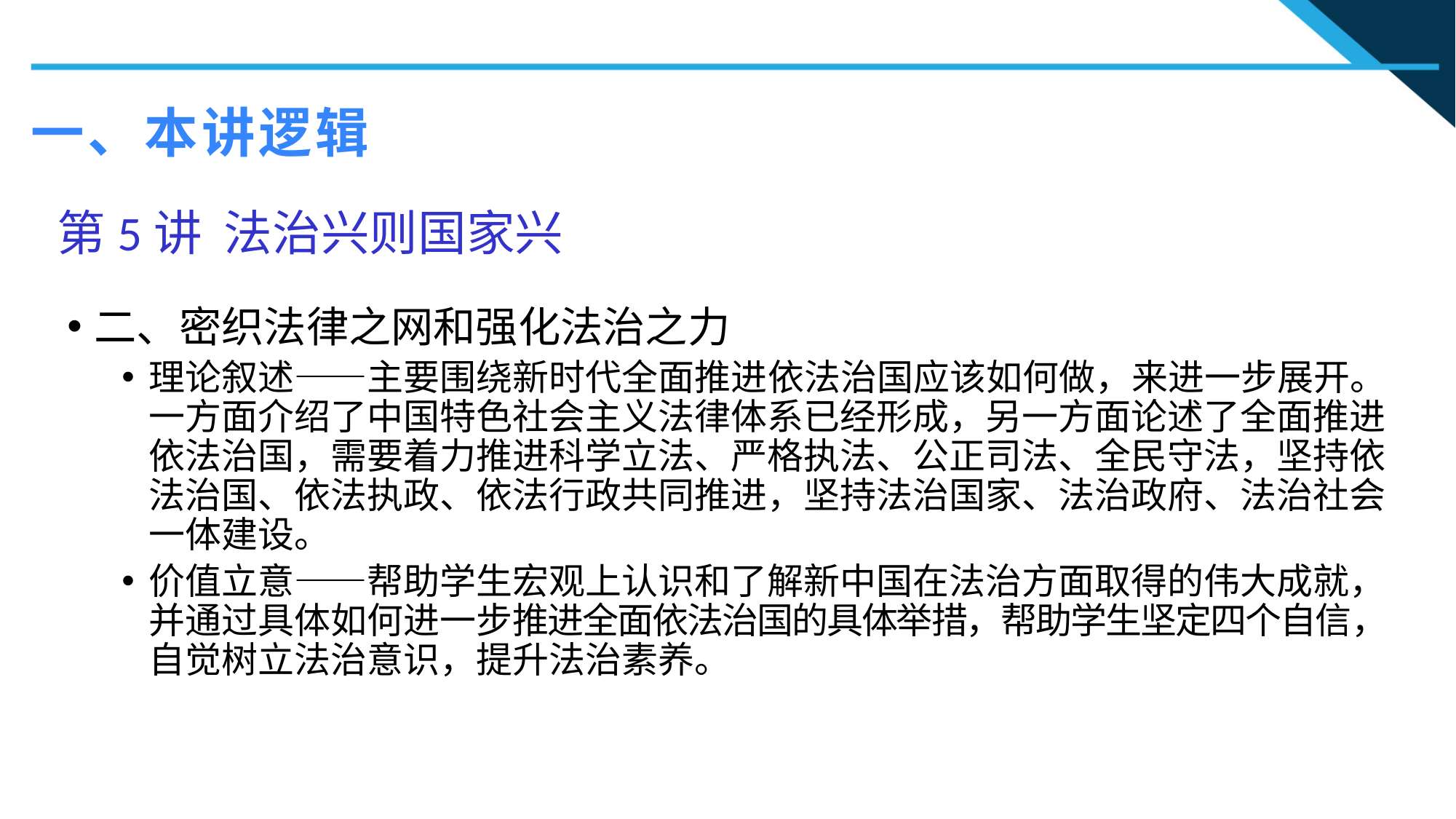

一、本讲逻辑
第5讲  法治兴则国家兴

二、密织法律之网和强化法治之力
理论叙述——主要围绕新时代全面推进依法治国应该如何做，来进一步展开。一方面介绍了中国特色社会主义法律体系已经形成，另一方面论述了全面推进依法治国，需要着力推进科学立法、严格执法、公正司法、全民守法，坚持依法治国、依法执政、依法行政共同推进，坚持法治国家、法治政府、法治社会一体建设。
价值立意——帮助学生宏观上认识和了解新中国在法治方面取得的伟大成就，并通过具体如何进一步推进全面依法治国的具体举措，帮助学生坚定四个自信，自觉树立法治意识，提升法治素养。